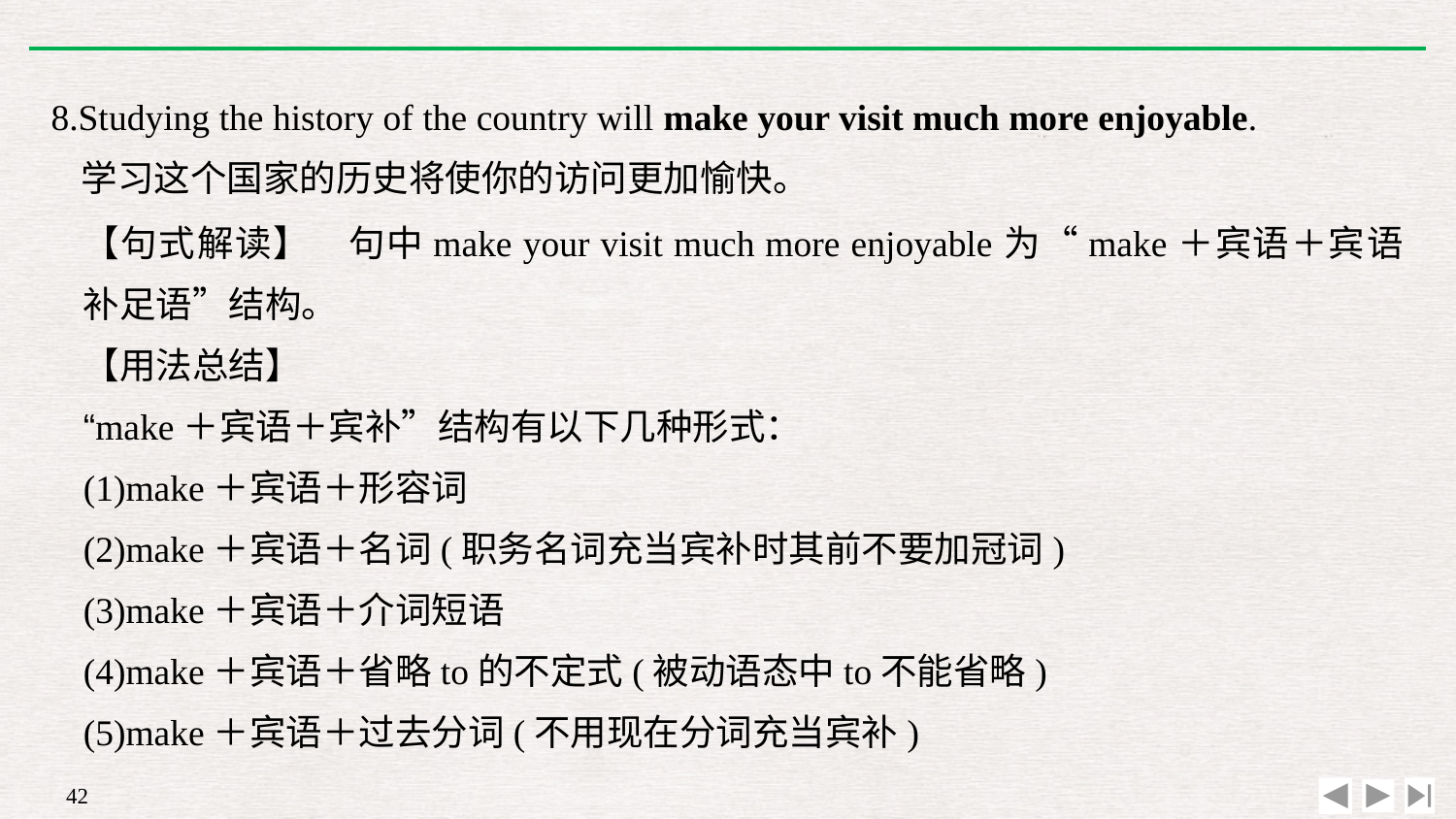

8.Studying the history of the country will make your visit much more enjoyable.
	学习这个国家的历史将使你的访问更加愉快。
【句式解读】　句中make your visit much more enjoyable为“make＋宾语＋宾语补足语”结构。
【用法总结】
“make＋宾语＋宾补”结构有以下几种形式：
(1)make＋宾语＋形容词
(2)make＋宾语＋名词(职务名词充当宾补时其前不要加冠词)
(3)make＋宾语＋介词短语
(4)make＋宾语＋省略to的不定式(被动语态中to不能省略)
(5)make＋宾语＋过去分词(不用现在分词充当宾补)